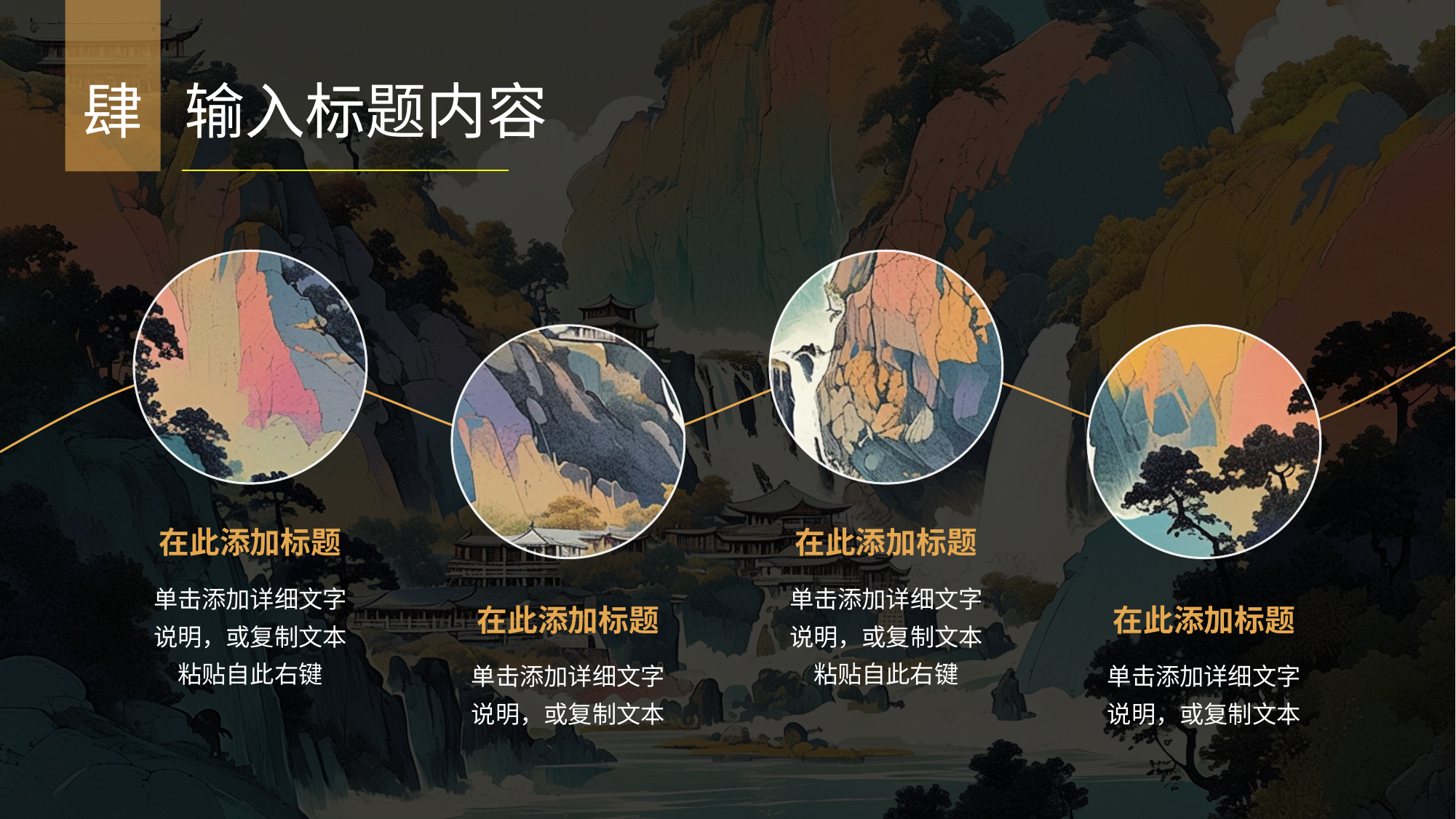

肆
输入标题内容

在此添加标题
单击添加详细文字说明，或复制文本粘贴自此右键

在此添加标题
单击添加详细文字说明，或复制文本粘贴自此右键

在此添加标题
单击添加详细文字说明，或复制文本

在此添加标题
单击添加详细文字说明，或复制文本